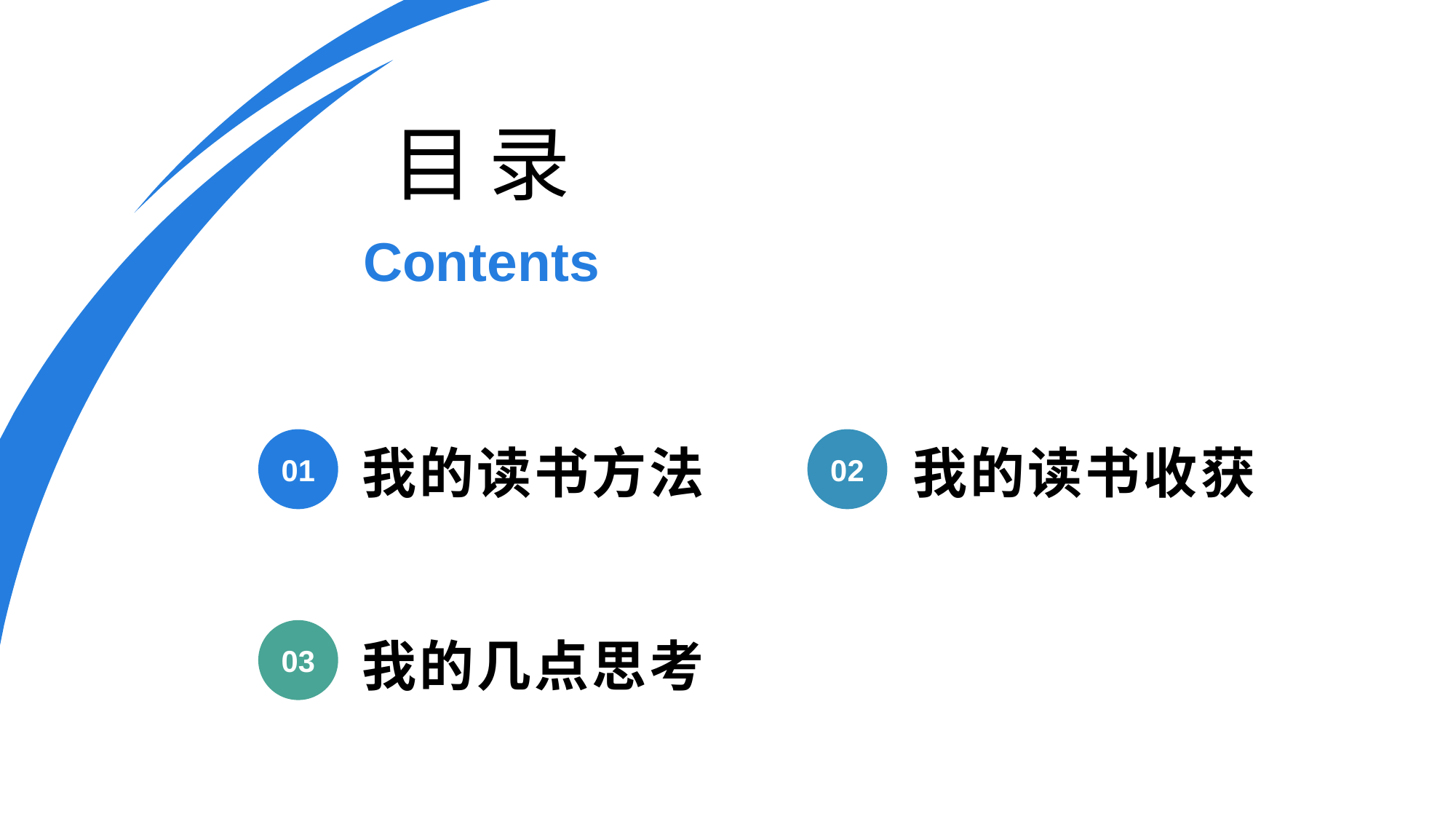

目录
Contents
01
02
我的读书方法
我的读书收获
03
我的几点思考